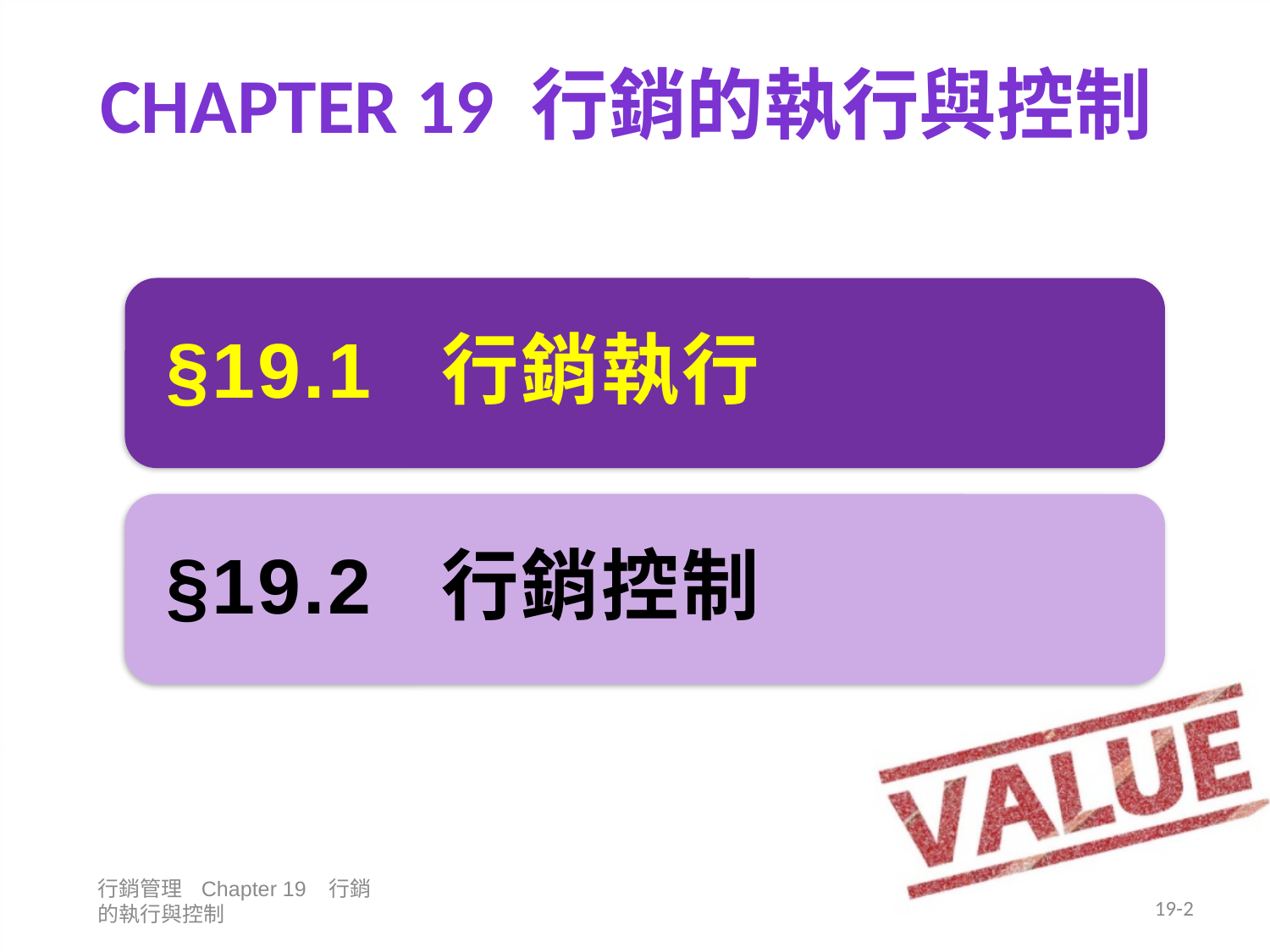

# Chapter 19 行銷的執行與控制
§19.1  行銷執行
§19.2  行銷控制
行銷管理   Chapter 19   行銷的執行與控制
19-2